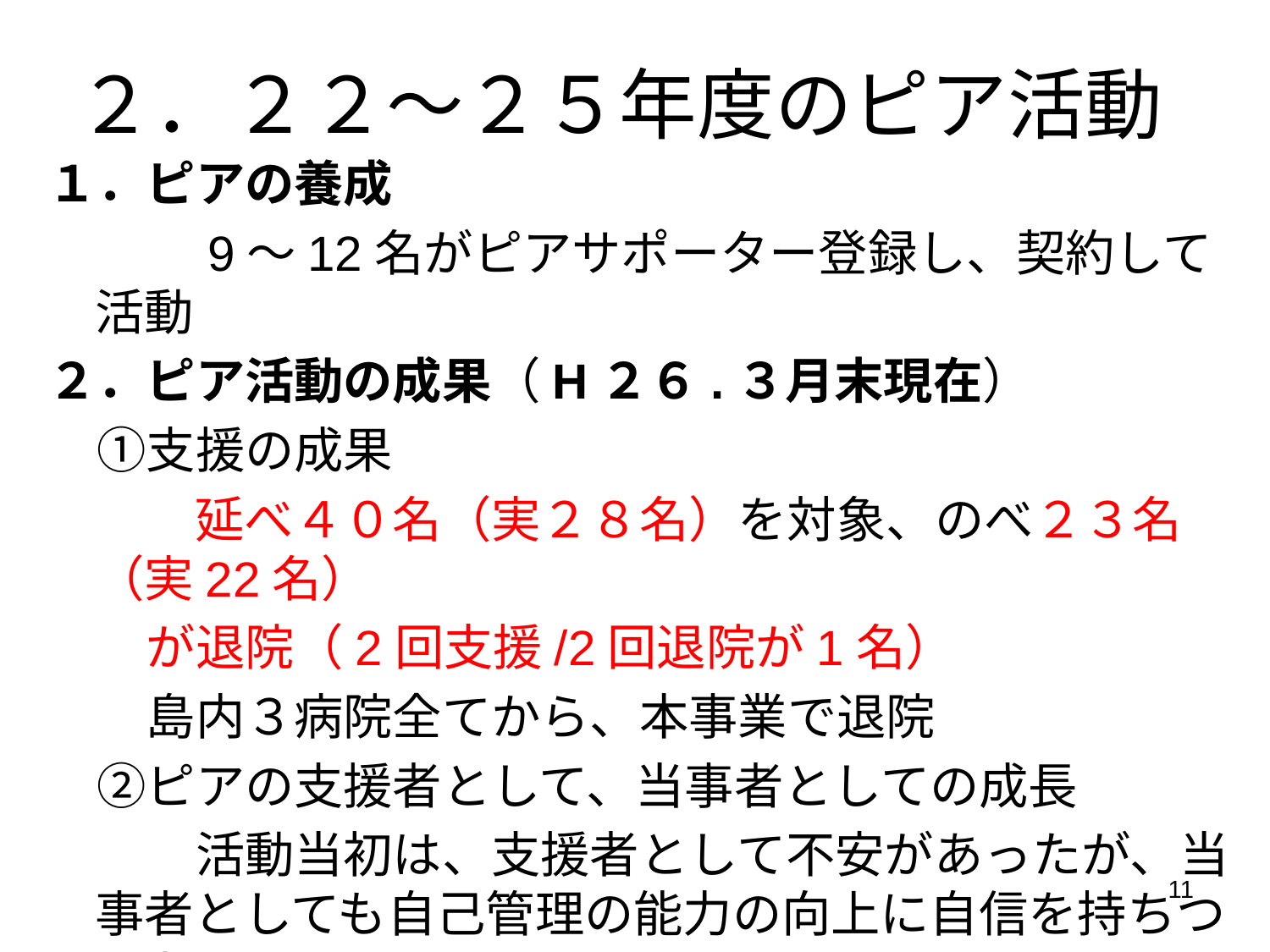

# ２．２２～２５年度のピア活動
１．ピアの養成
　　　9～12名がピアサポーター登録し、契約して活動
２．ピア活動の成果（H２６.３月末現在）
　①支援の成果
　　　延べ４０名（実２８名）を対象、のべ２３名（実22名）
　　が退院（2回支援/2回退院が1名）
　　島内３病院全てから、本事業で退院
　②ピアの支援者として、当事者としての成長
　　　活動当初は、支援者として不安があったが、当事者としても自己管理の能力の向上に自信を持ちつつある。

11